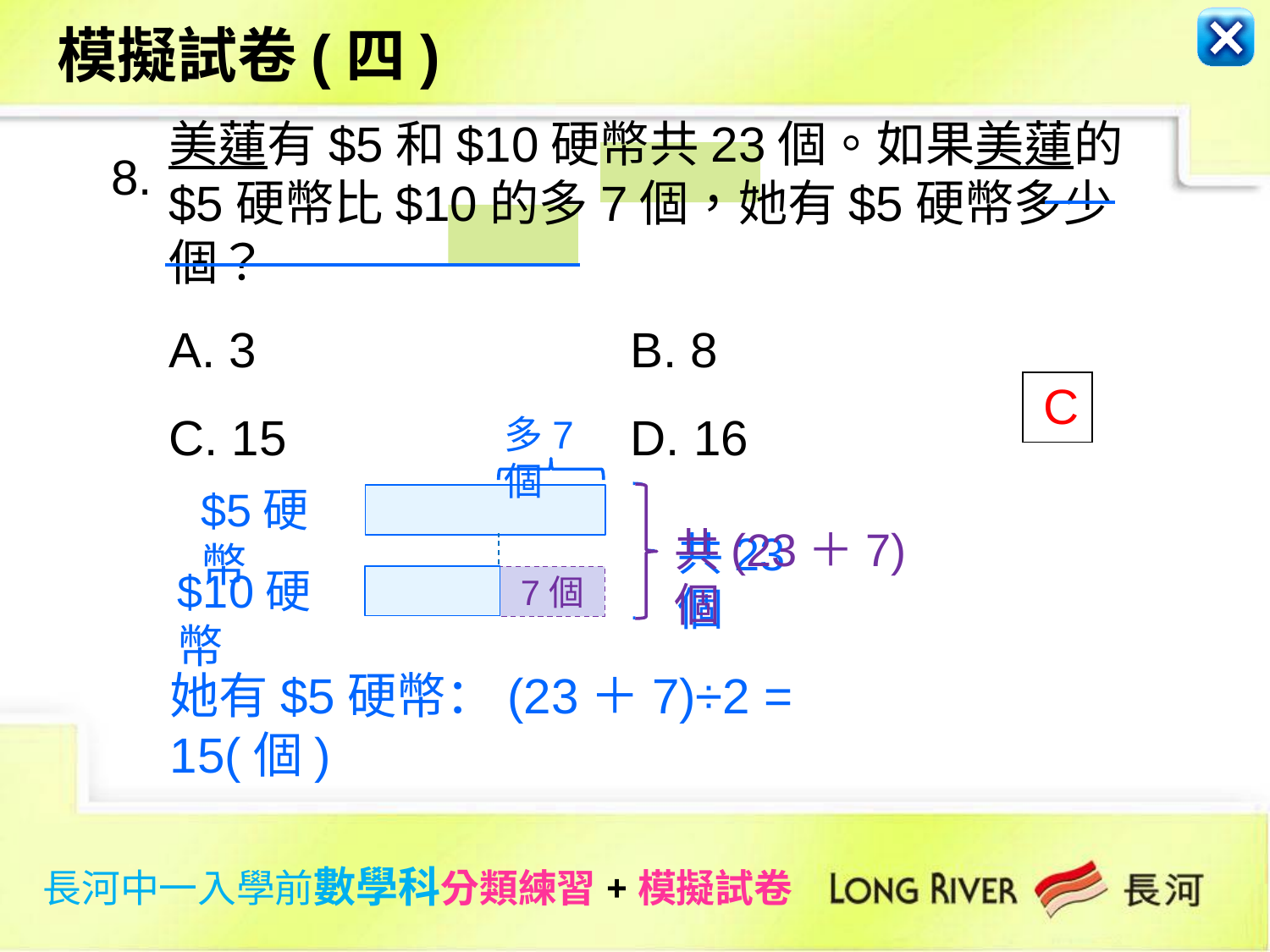

模擬試卷(四)
8.
美蓮有$5和$10硬幣共23個。如果美蓮的$5硬幣比$10的多7個，她有$5硬幣多少個？
A. 3	B. 8
C. 15	D. 16

 C
多7個

$5硬幣

共(23＋7)個
共23個
$10硬幣

7個
她有$5硬幣：(23＋7)÷2 = 15(個)